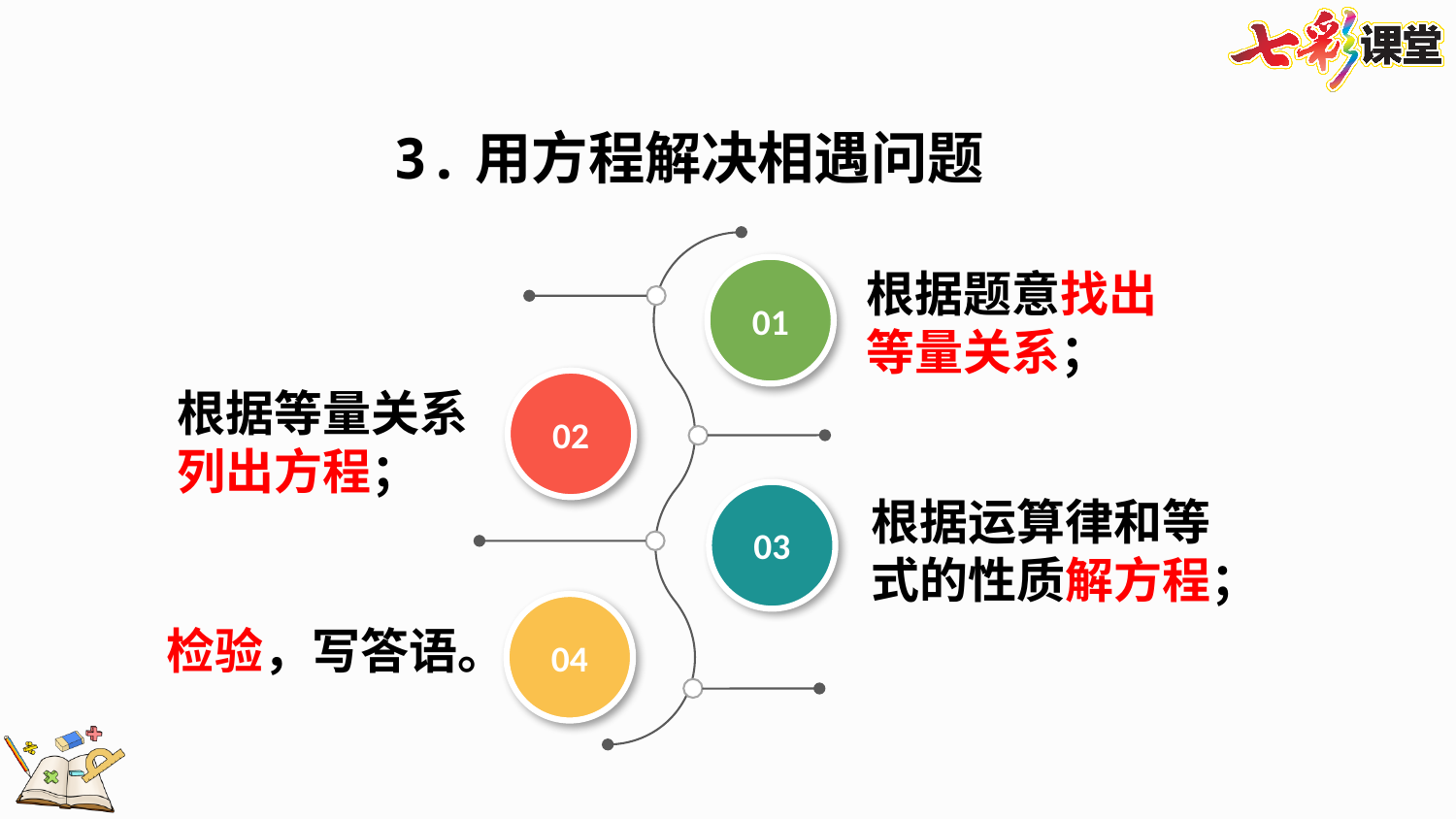

3.用方程解决相遇问题

01

02

03

04

根据题意找出等量关系；
根据等量关系列出方程；
根据运算律和等式的性质解方程；
检验，写答语。